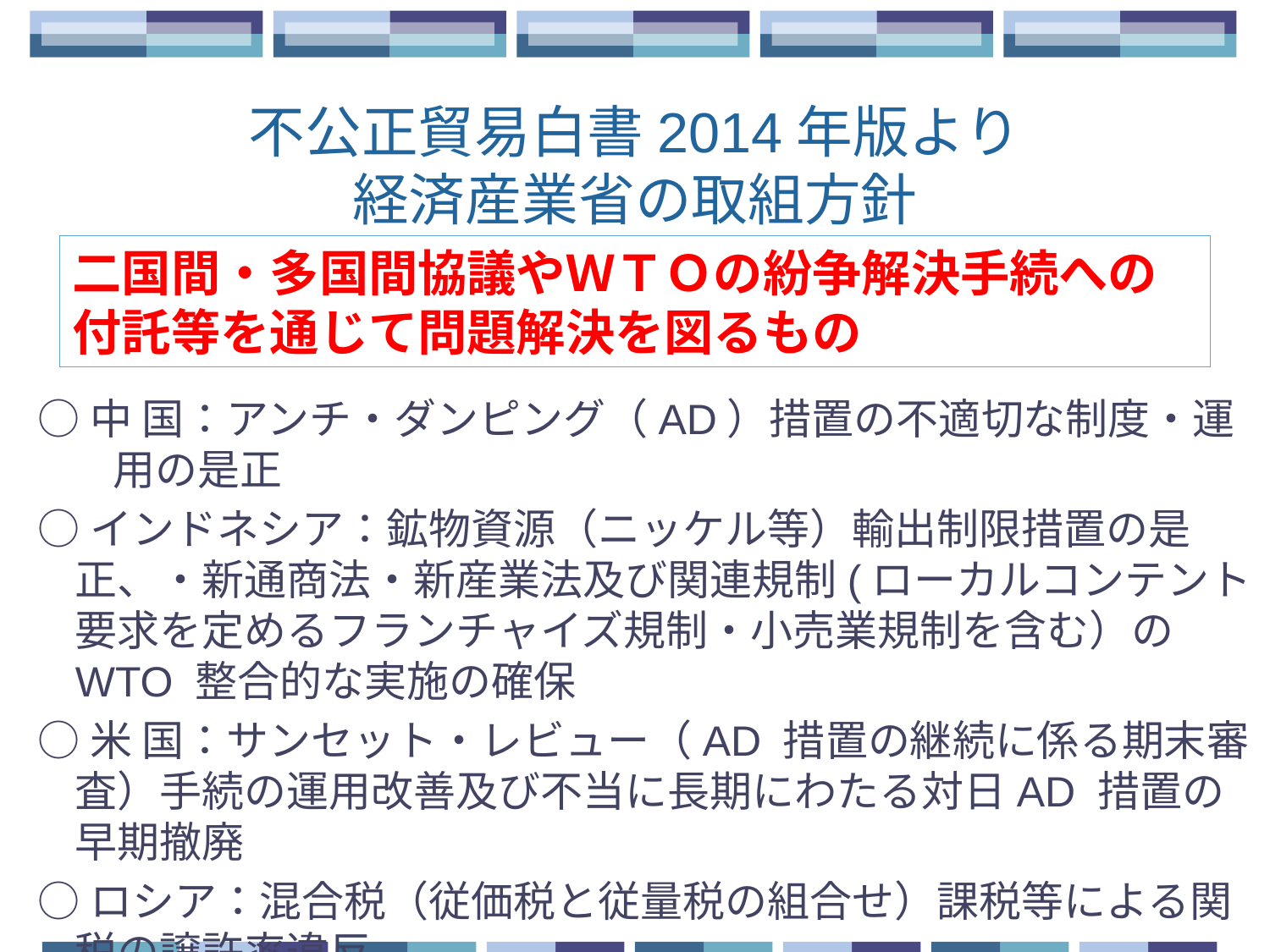

# 不公正貿易白書2014年版より 経済産業省の取組方針
二国間・多国間協議やＷＴＯの紛争解決手続への付託等を通じて問題解決を図るもの
○中 国：アンチ・ダンピング（AD）措置の不適切な制度・運用の是正
○インドネシア：鉱物資源（ニッケル等）輸出制限措置の是正、・新通商法・新産業法及び関連規制(ローカルコンテント要求を定めるフランチャイズ規制・小売業規制を含む）のWTO 整合的な実施の確保
○米 国：サンセット・レビュー（AD 措置の継続に係る期末審査）手続の運用改善及び不当に長期にわたる対日AD 措置の早期撤廃
○ロシア：混合税（従価税と従量税の組合せ）課税等による関税の譲許率違反
○ブラジル：工業品税の内外差別的な制度・運用の是正既にWTO 紛争解決手続に付託されているもの